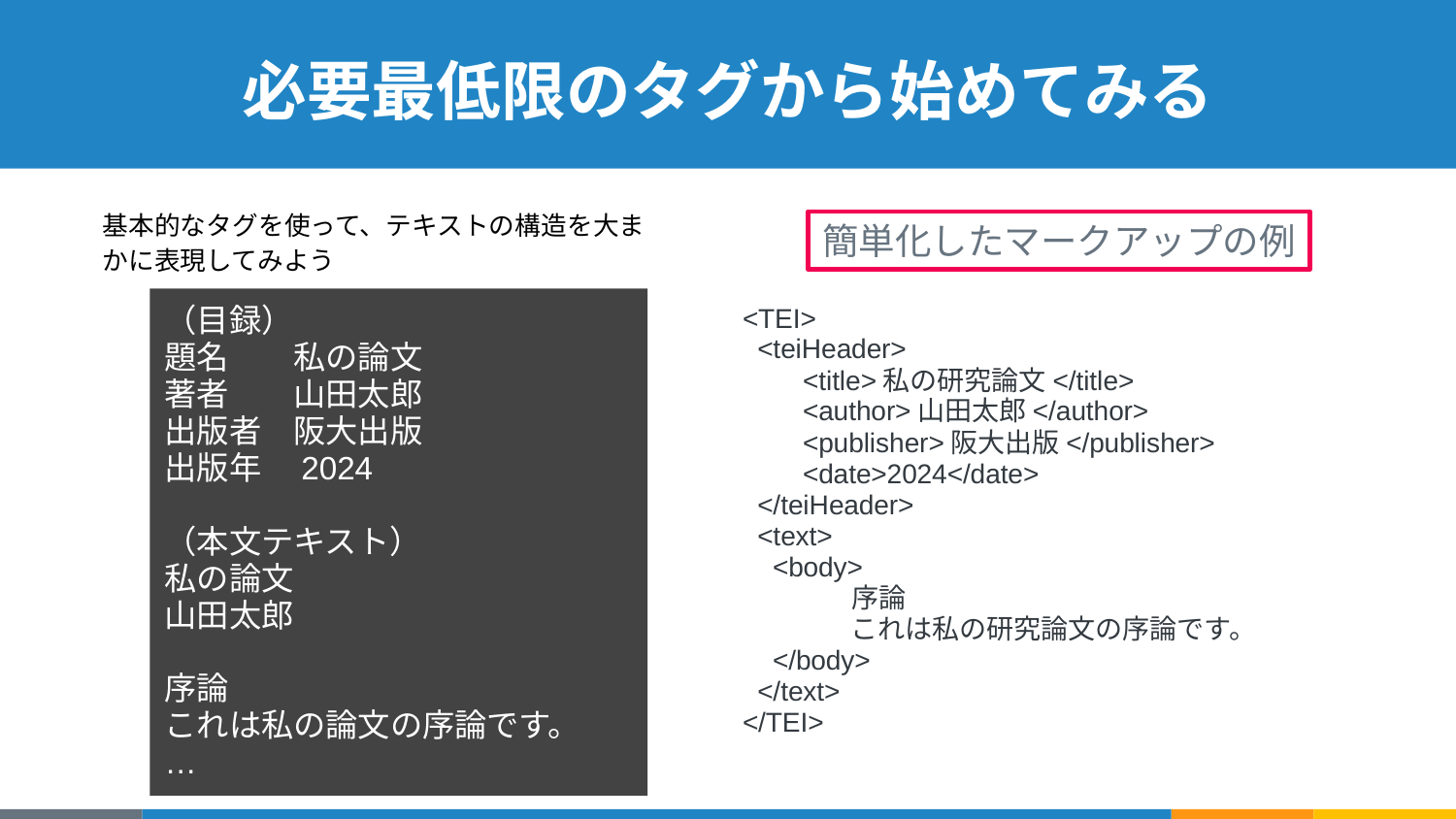

# 必要最低限のタグから始めてみる
基本的なタグを使って、テキストの構造を大まかに表現してみよう
簡単化したマークアップの例
（目録）
題名　　私の論文
著者　　山田太郎
出版者　阪大出版
出版年　2024

（本文テキスト）
私の論文
山田太郎

序論
これは私の論文の序論です。
…
<TEI>
  <teiHeader>
        <title>私の研究論文</title>
        <author>山田太郎</author>
        <publisher>阪大出版</publisher>
        <date>2024</date>
  </teiHeader>
  <text>
    <body>
　　　　序論
　　　　これは私の研究論文の序論です。
    </body>
  </text>
</TEI>